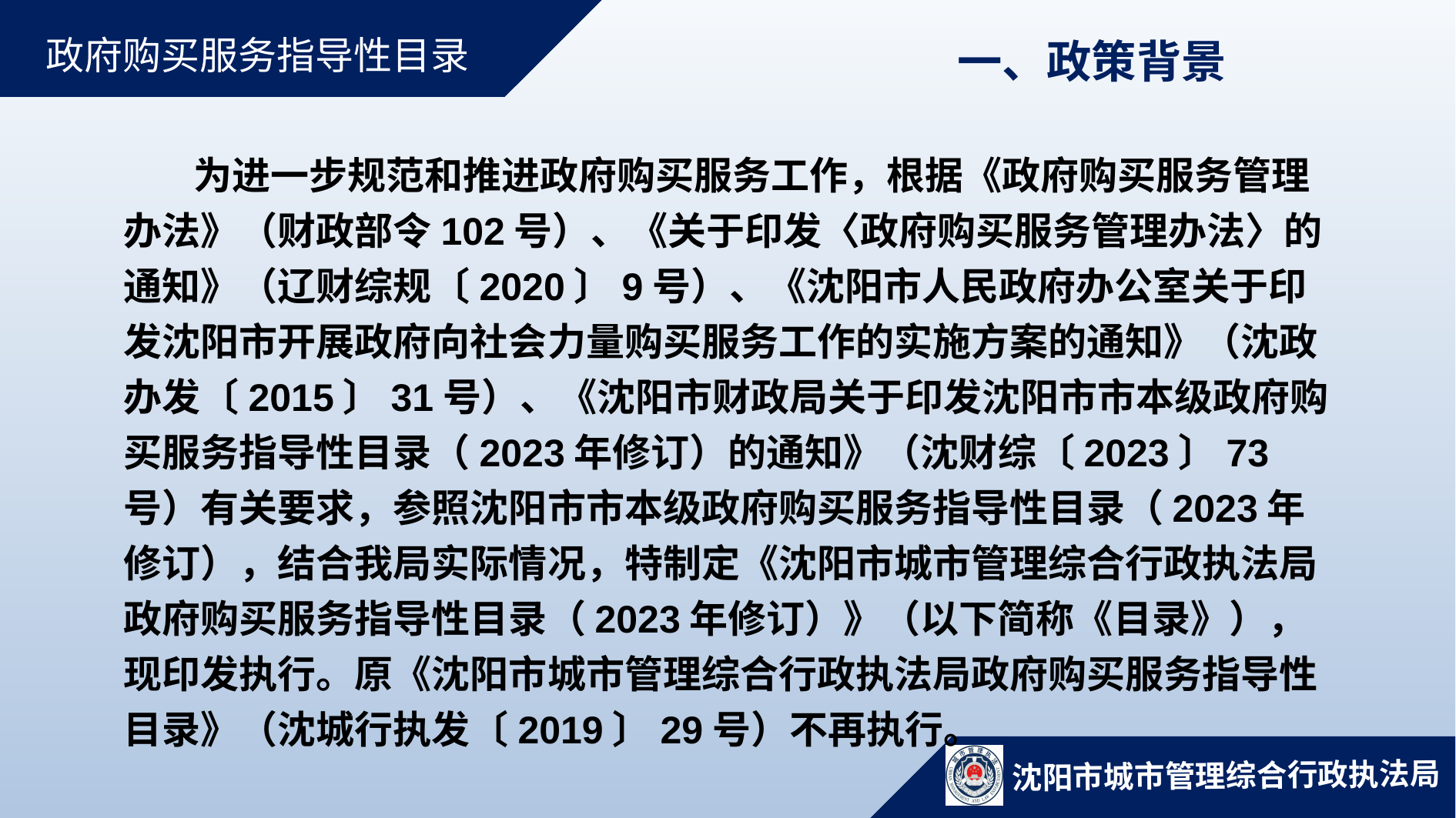

政府购买服务指导性目录
一、政策背景
       为进一步规范和推进政府购买服务工作，根据《政府购买服务管理办法》（财政部令102号）、《关于印发〈政府购买服务管理办法〉的通知》（辽财综规〔2020〕9号）、《沈阳市人民政府办公室关于印发沈阳市开展政府向社会力量购买服务工作的实施方案的通知》（沈政办发〔2015〕31号）、《沈阳市财政局关于印发沈阳市市本级政府购买服务指导性目录（2023年修订）的通知》（沈财综〔2023〕73号）有关要求，参照沈阳市市本级政府购买服务指导性目录（2023年修订），结合我局实际情况，特制定《沈阳市城市管理综合行政执法局政府购买服务指导性目录（2023年修订）》（以下简称《目录》），现印发执行。原《沈阳市城市管理综合行政执法局政府购买服务指导性目录》（沈城行执发〔2019〕29号）不再执行。